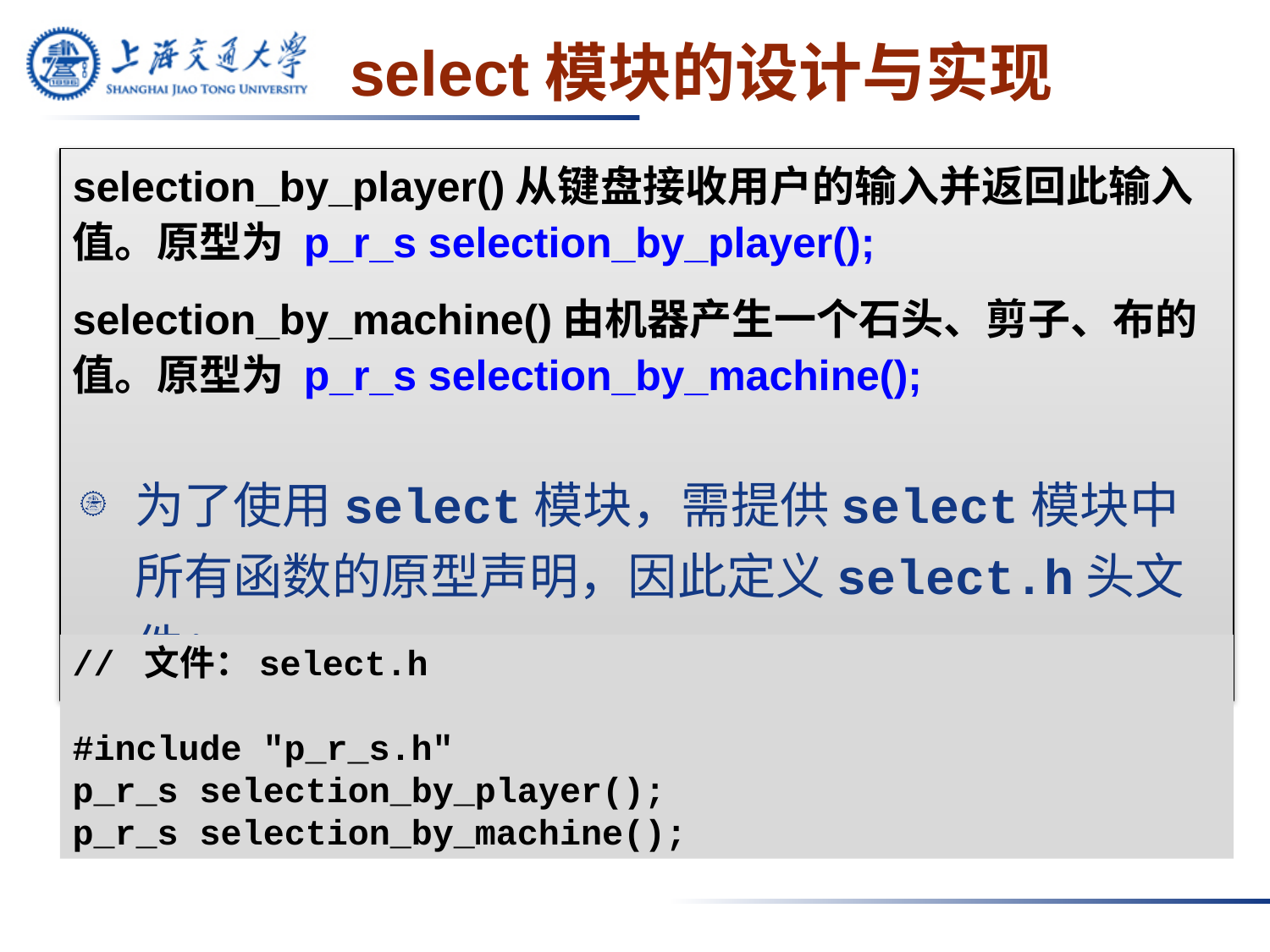

# select模块的设计与实现
selection_by_player()从键盘接收用户的输入并返回此输入值。原型为 p_r_s selection_by_player();
selection_by_machine()由机器产生一个石头、剪子、布的值。原型为 p_r_s selection_by_machine();
为了使用select模块，需提供select模块中所有函数的原型声明，因此定义select.h头文件：
// 文件：select.h

#include "p_r_s.h"
p_r_s selection_by_player();
p_r_s selection_by_machine();